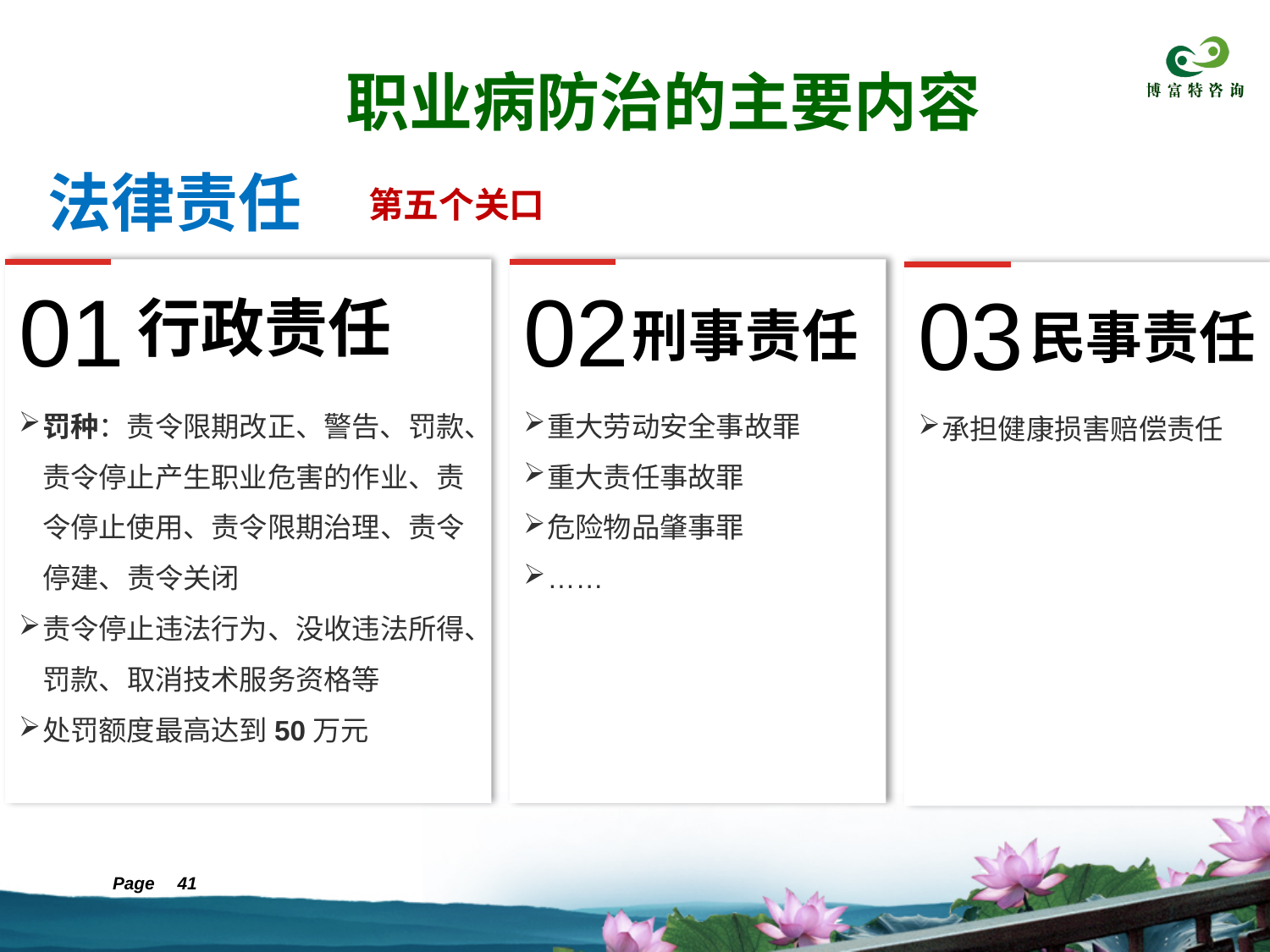

职业病防治的主要内容
法律责任
第五个关口

01
02
03
行政责任
刑事责任
民事责任
罚种：责令限期改正、警告、罚款、责令停止产生职业危害的作业、责令停止使用、责令限期治理、责令停建、责令关闭
责令停止违法行为、没收违法所得、罚款、取消技术服务资格等
处罚额度最高达到50万元
重大劳动安全事故罪
重大责任事故罪
危险物品肇事罪
……
承担健康损害赔偿责任